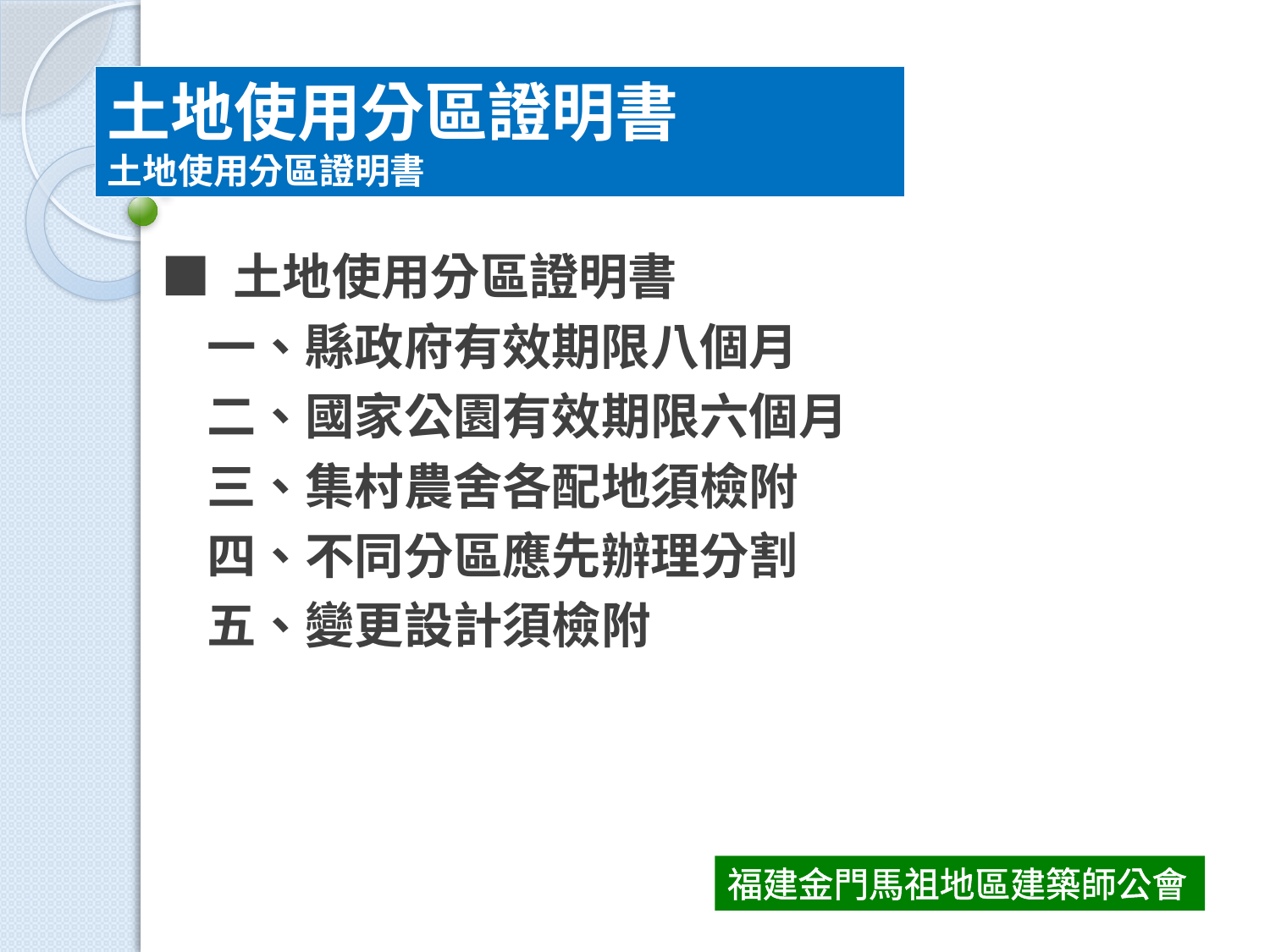

土地使用分區證明書
土地使用分區證明書
■ 土地使用分區證明書
   一、縣政府有效期限八個月
   二、國家公園有效期限六個月
   三、集村農舍各配地須檢附
   四、不同分區應先辦理分割
   五、變更設計須檢附

福建金門馬祖地區建築師公會